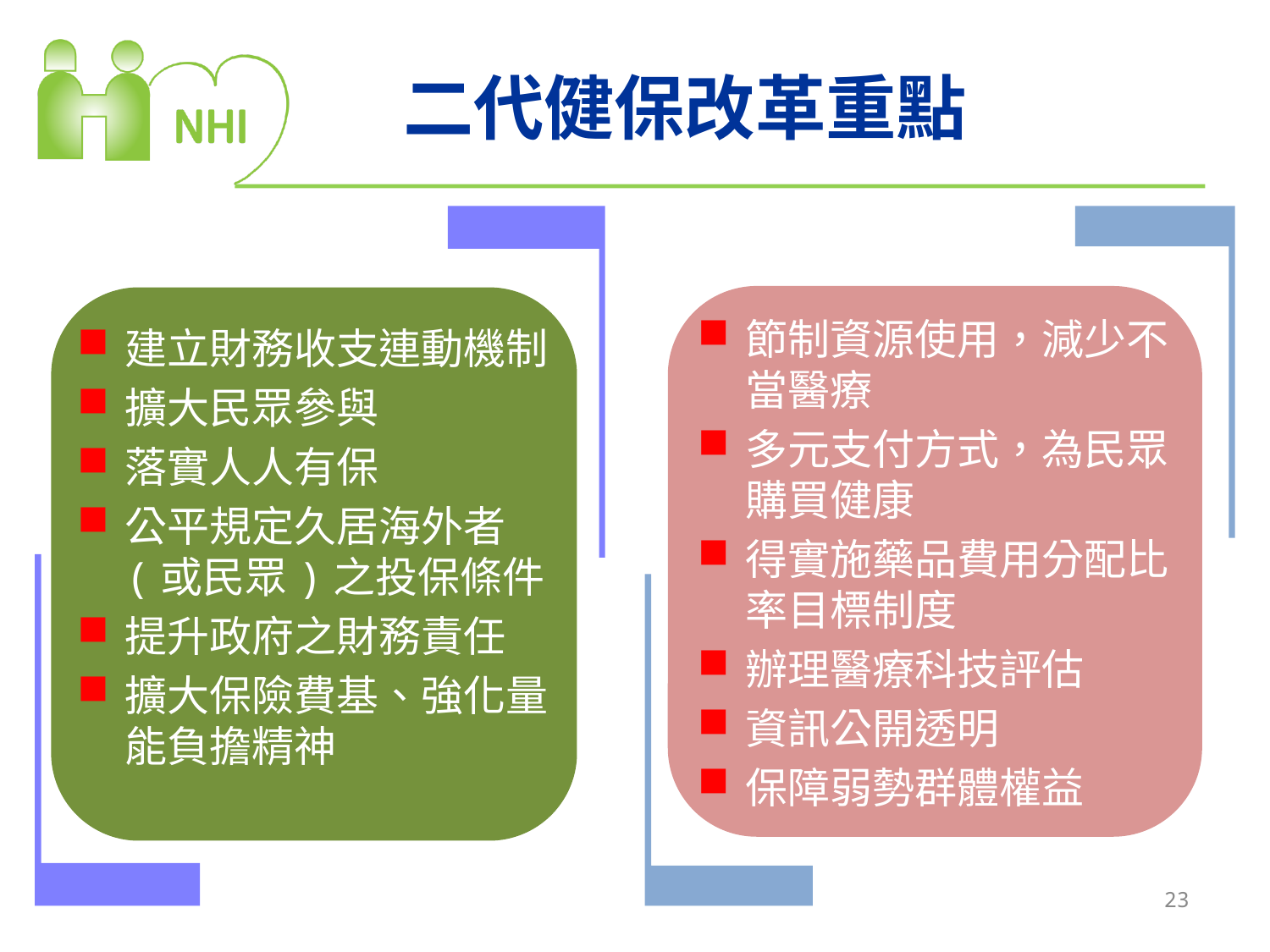

# 二代健保改革重點

建立財務收支連動機制
擴大民眾參與
落實人人有保
公平規定久居海外者(或民眾)之投保條件
提升政府之財務責任
擴大保險費基、強化量能負擔精神

節制資源使用，減少不當醫療
多元支付方式，為民眾購買健康
得實施藥品費用分配比率目標制度
辦理醫療科技評估
資訊公開透明
保障弱勢群體權益

23